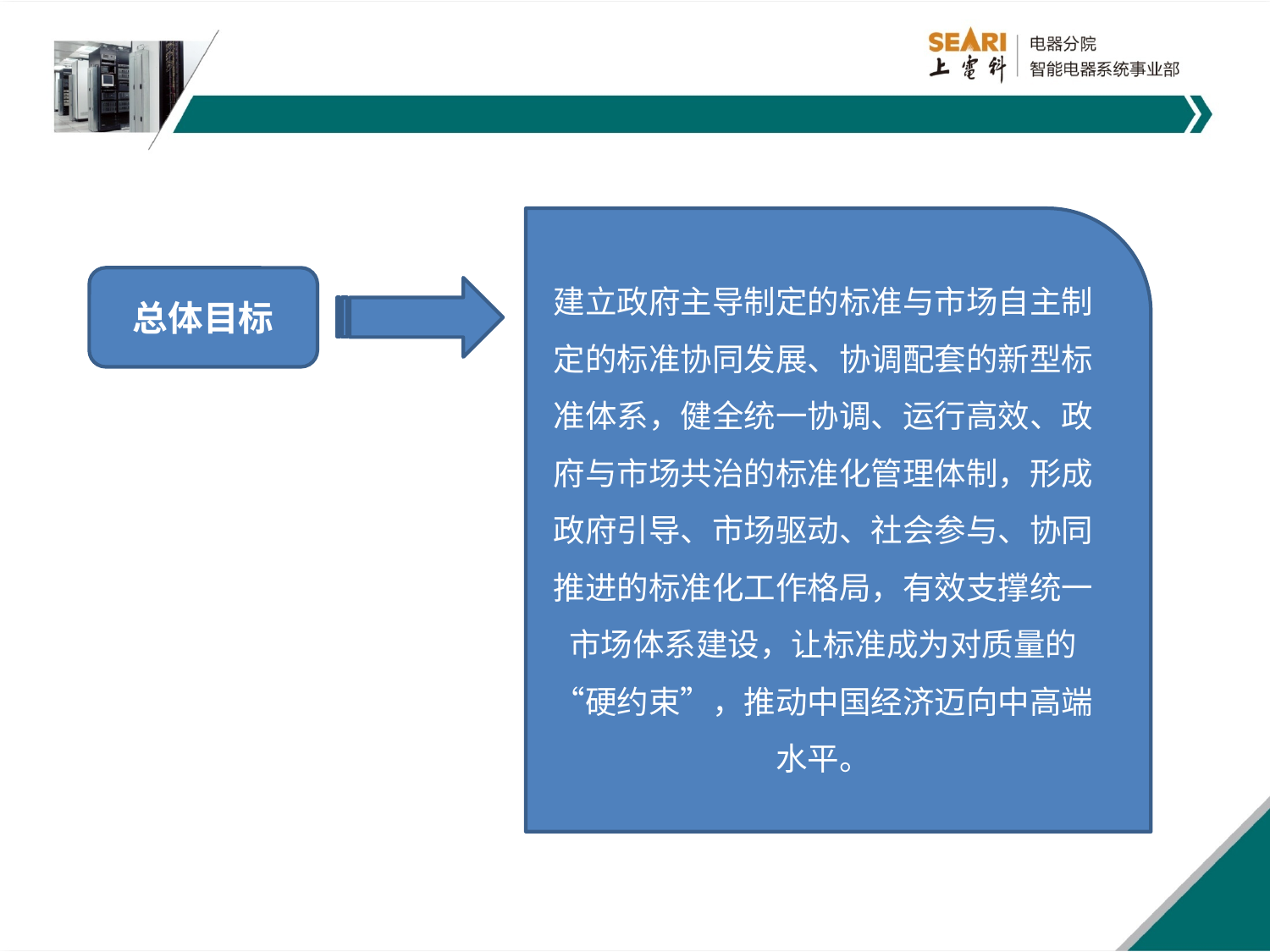

建立政府主导制定的标准与市场自主制定的标准协同发展、协调配套的新型标准体系，健全统一协调、运行高效、政府与市场共治的标准化管理体制，形成政府引导、市场驱动、社会参与、协同推进的标准化工作格局，有效支撑统一市场体系建设，让标准成为对质量的“硬约束”，推动中国经济迈向中高端水平。
总体目标